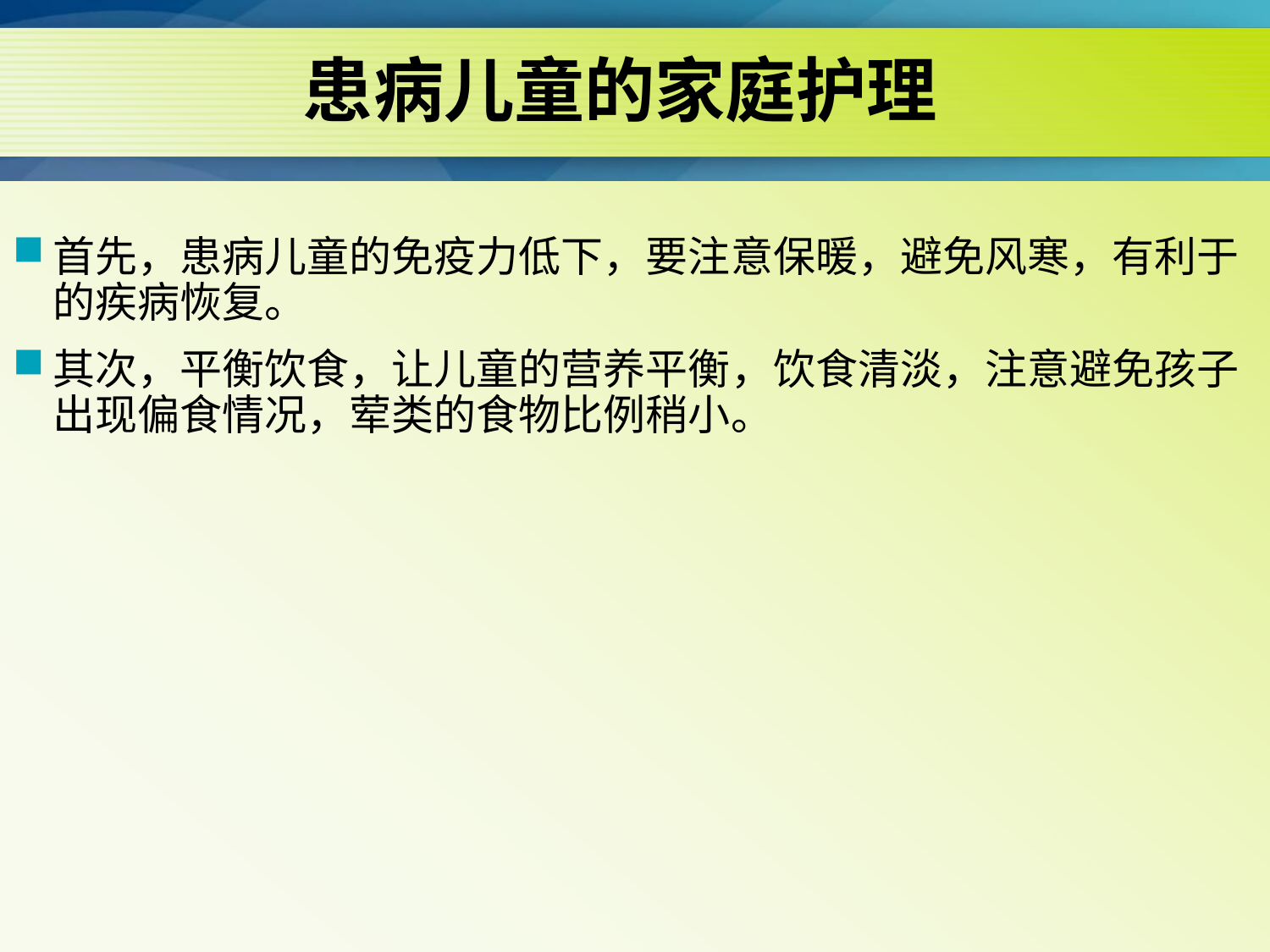

# 患病儿童的家庭护理
首先，患病儿童的免疫力低下，要注意保暖，避免风寒，有利于的疾病恢复。
其次，平衡饮食，让儿童的营养平衡，饮食清淡，注意避免孩子出现偏食情况，荤类的食物比例稍小。

6